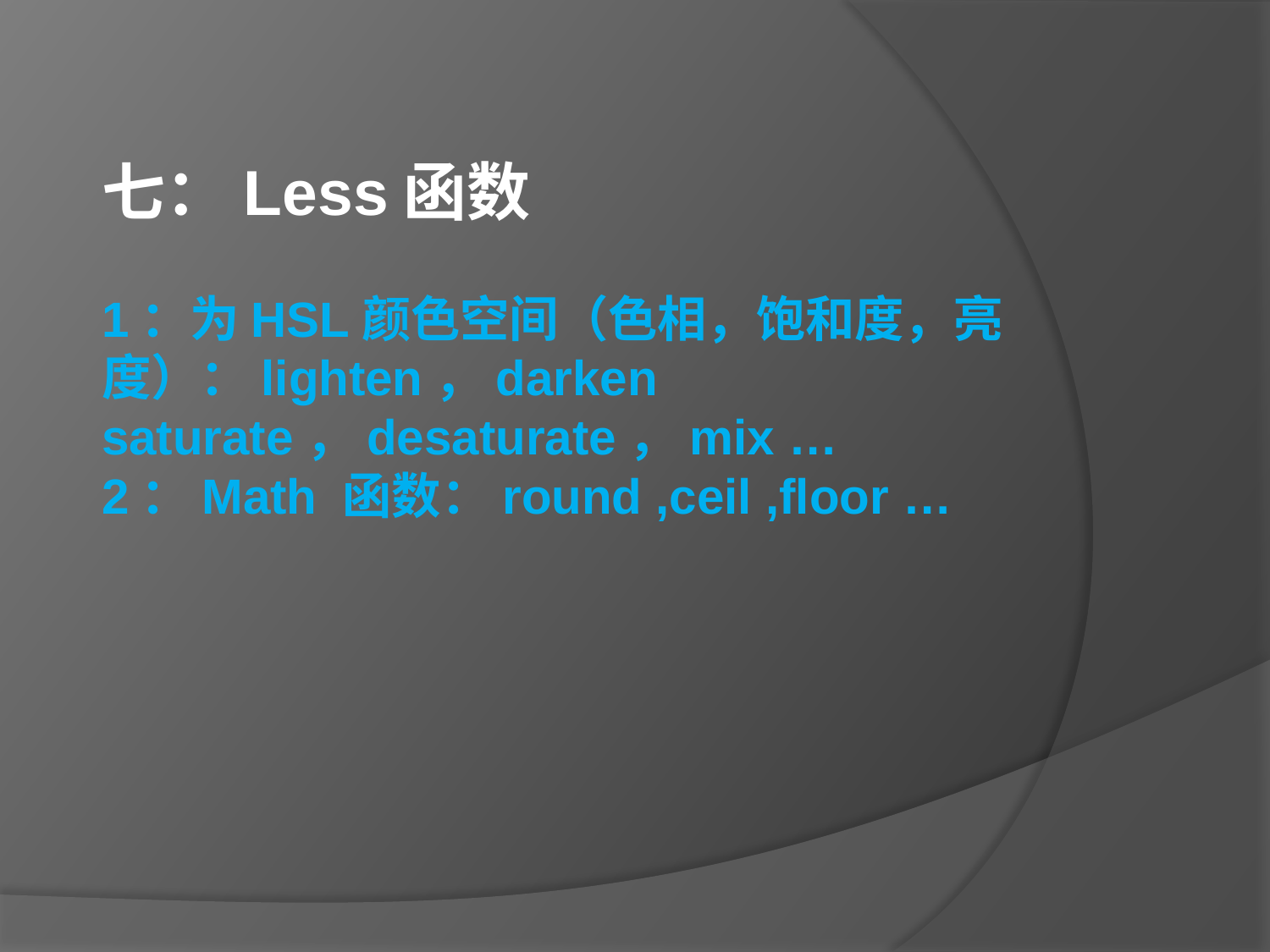

七：Less函数
# 1：为HSL颜色空间（色相，饱和度，亮度）：lighten，darken saturate，desaturate，mix … 2：Math 函数：round ,ceil ,floor …